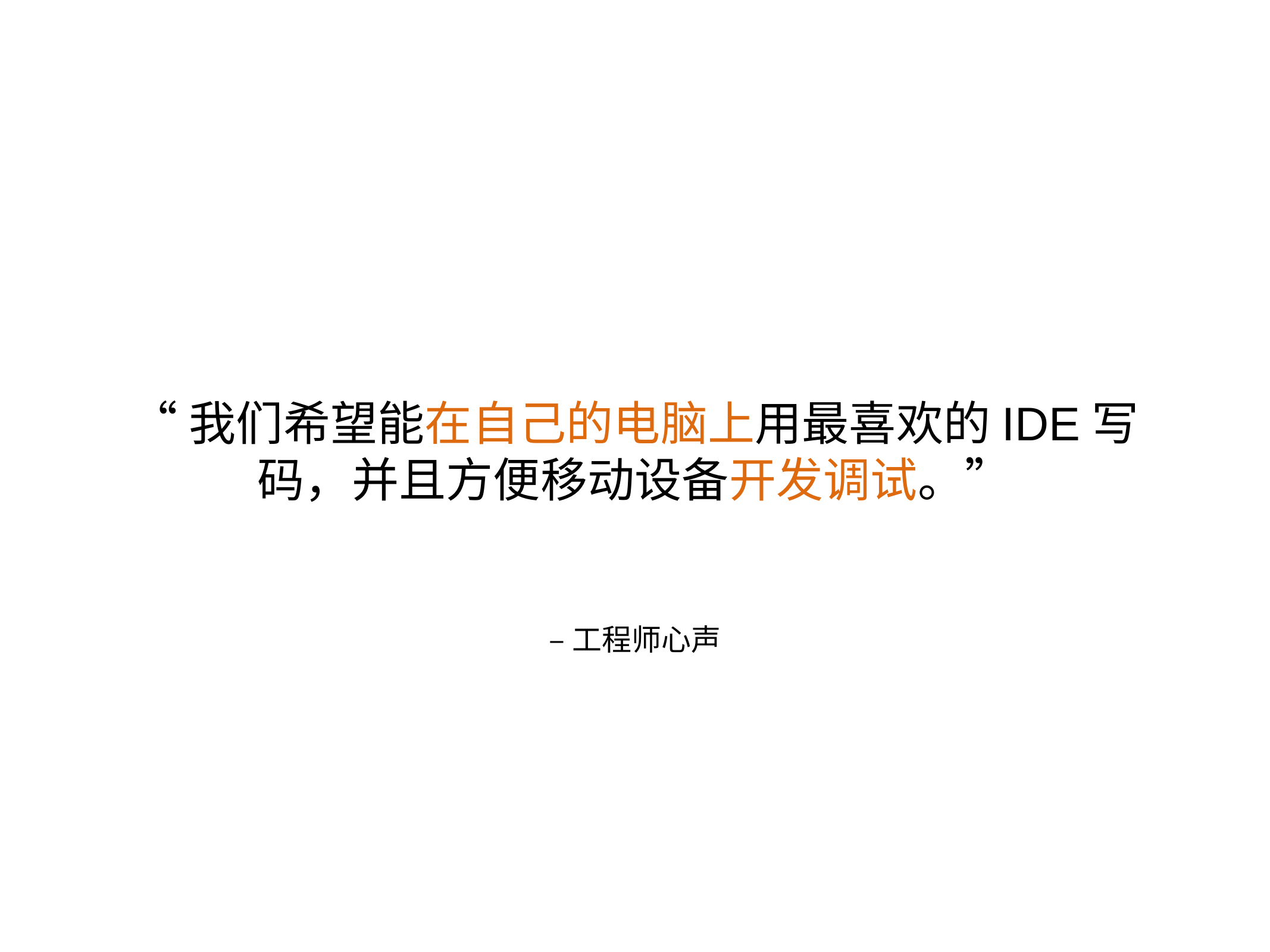

“我们希望能在自己的电脑上用最喜欢的IDE写码，并且方便移动设备开发调试。”
–工程师心声